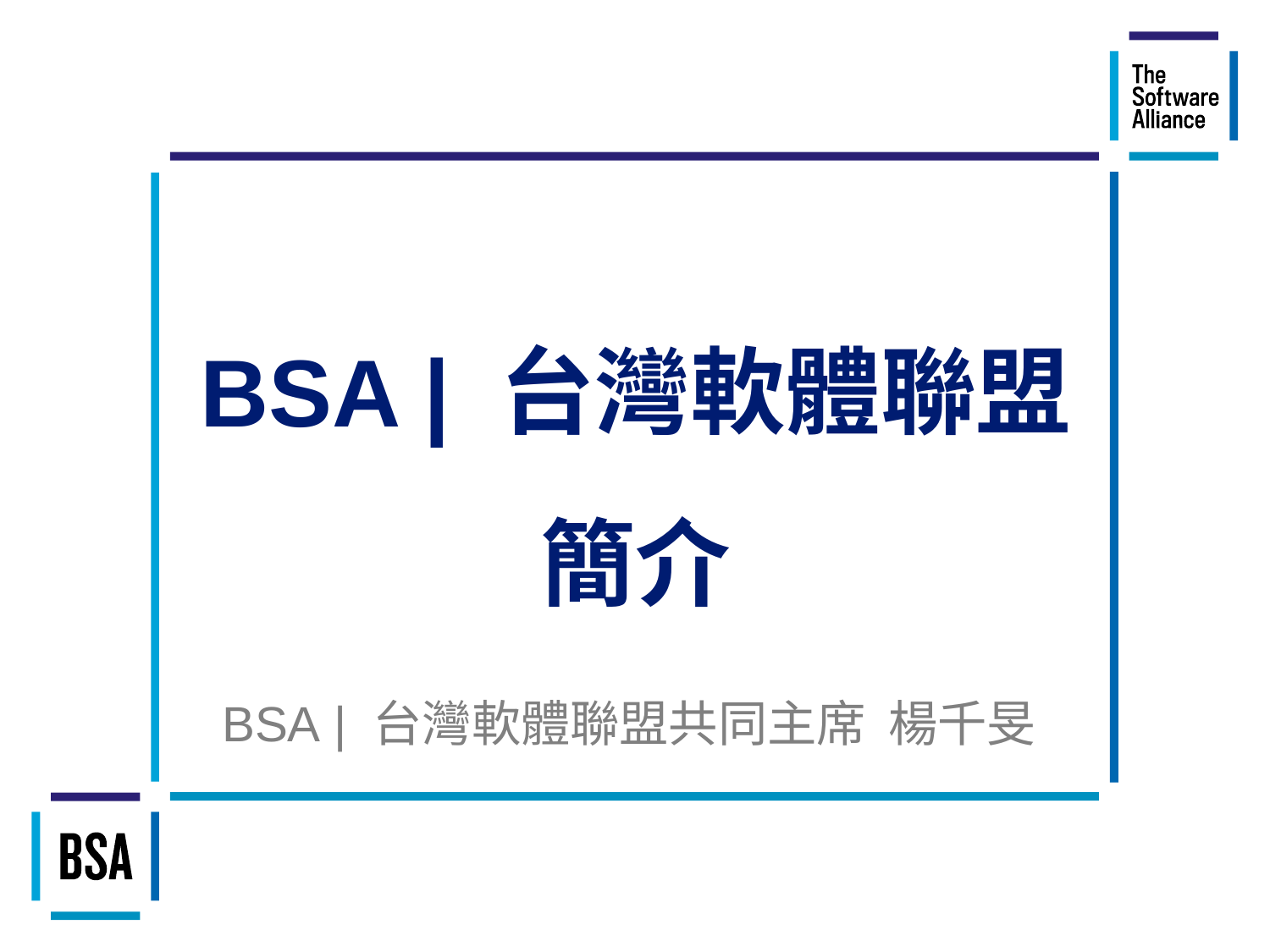

# BSA | 台灣軟體聯盟 簡介
BSA | 台灣軟體聯盟共同主席  楊千旻